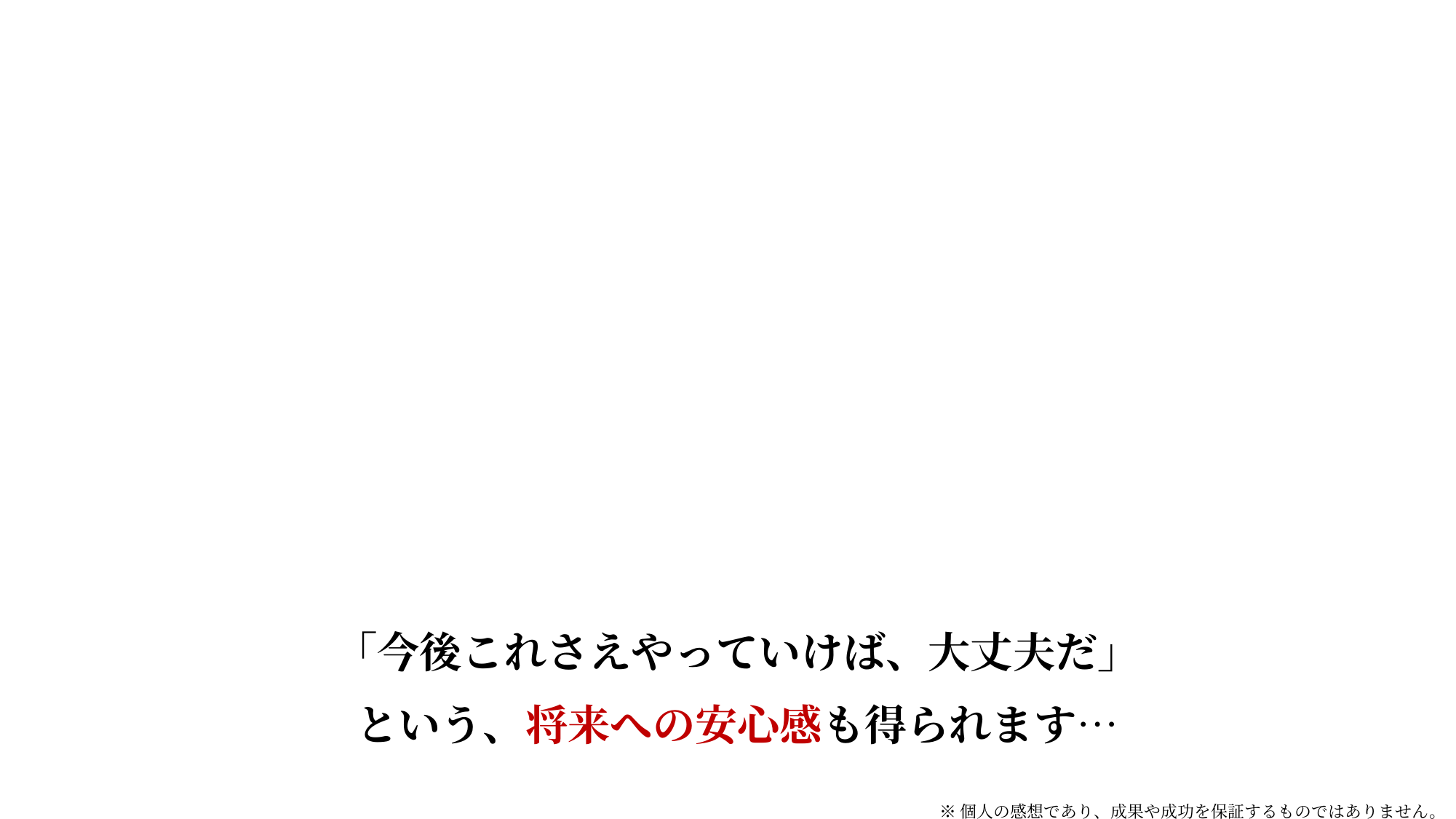

「今後これさえやっていけば、大丈夫だ」
という、将来への安心感も得られます…
※個人の感想であり、成果や成功を保証するものではありません。